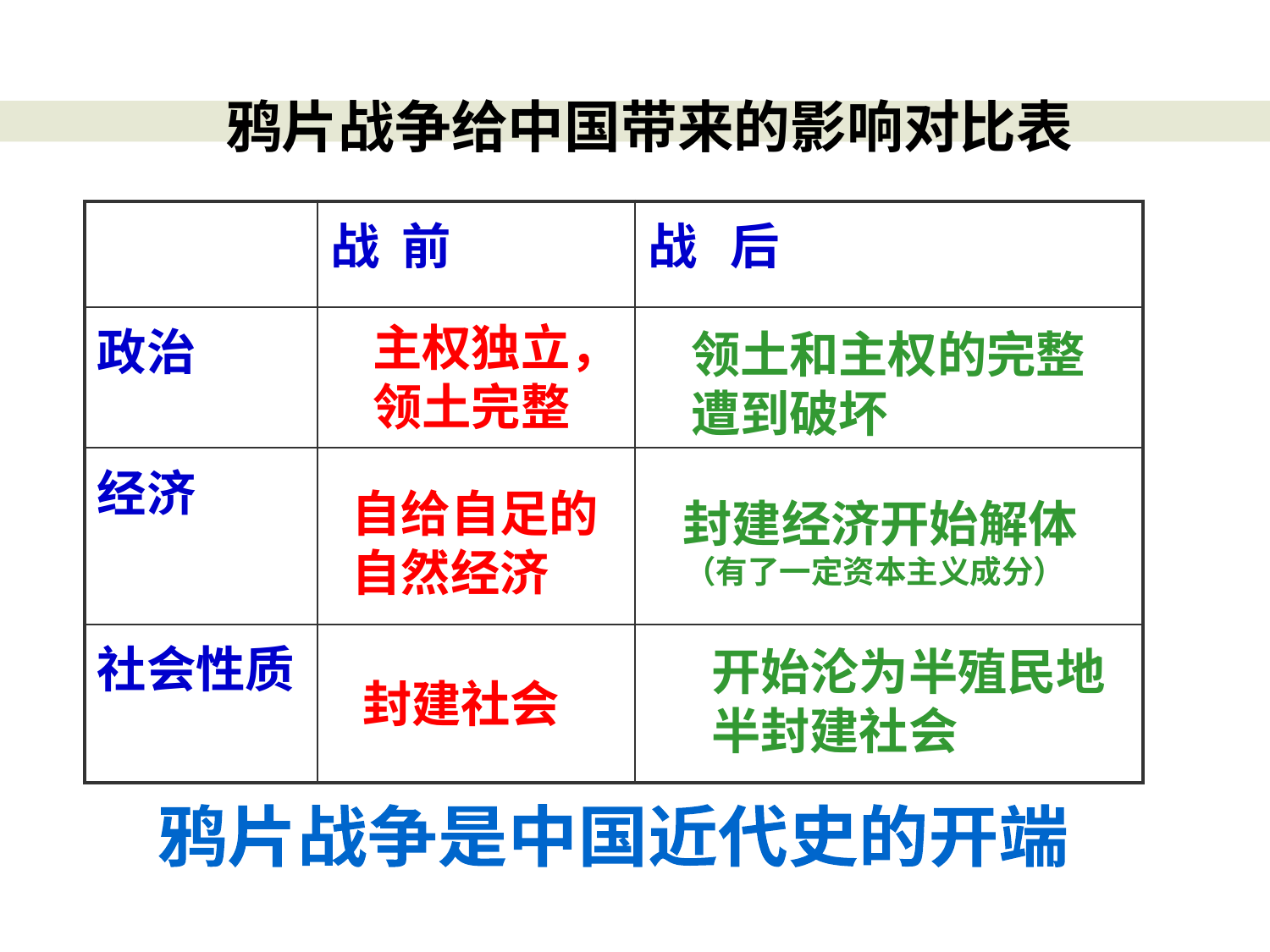

鸦片战争给中国带来的影响对比表
|  | 战 前 | 战 后 |
| --- | --- | --- |
| 政治 |  |  |
| 经济 |  |  |
| 社会性质 |  |  |
主权独立，
领土完整
领土和主权的完整
遭到破坏
自给自足的
自然经济
    封建经济开始解体
       （有了一定资本主义成分）
开始沦为半殖民地
半封建社会
封建社会
鸦片战争是中国近代史的开端